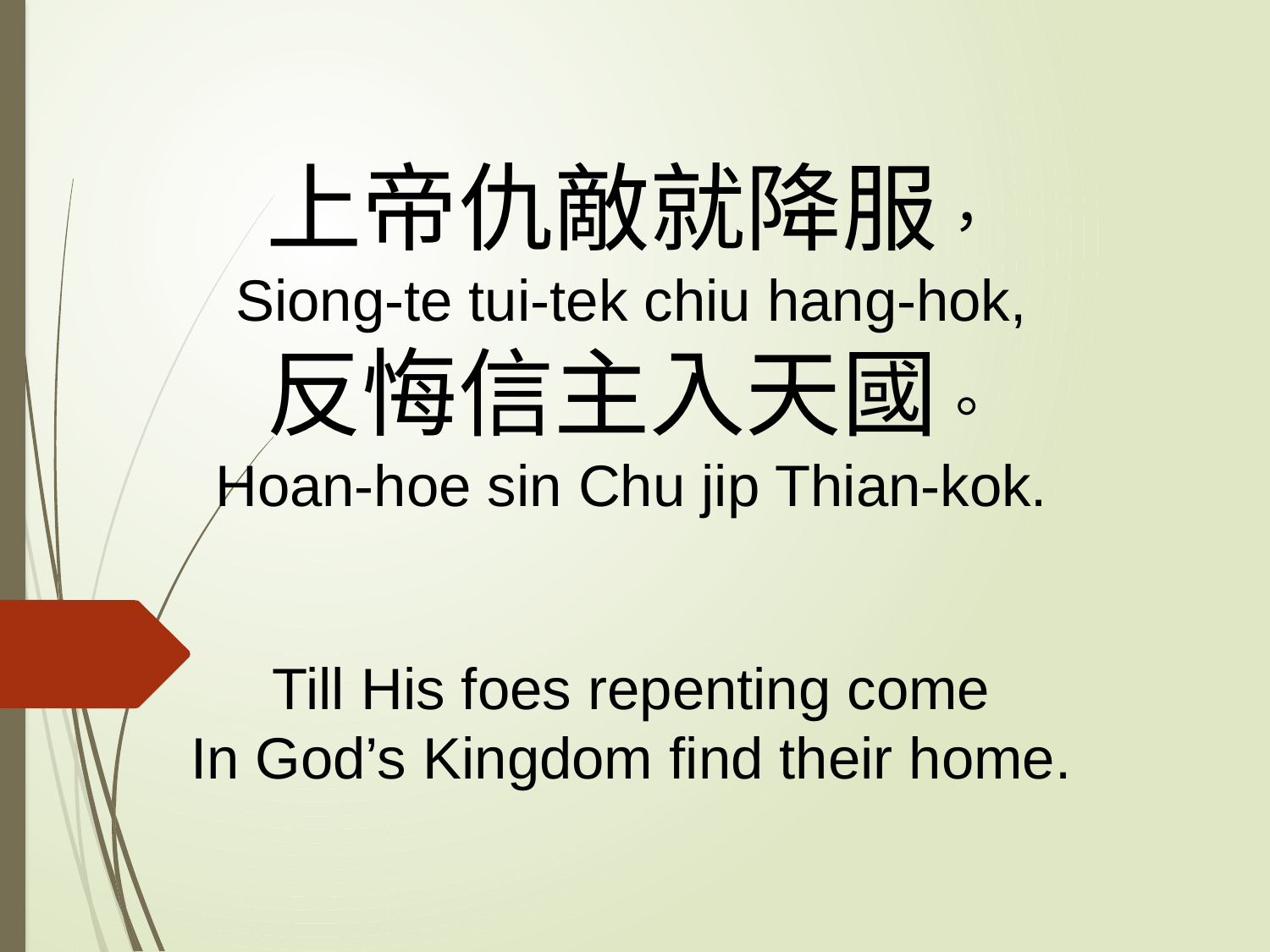

# 上帝仇敵就降服， Siong-te tui-tek chiu hang-hok, 反悔信主入天國。 Hoan-hoe sin Chu jip Thian-kok. Till His foes repenting come In God’s Kingdom find their home.